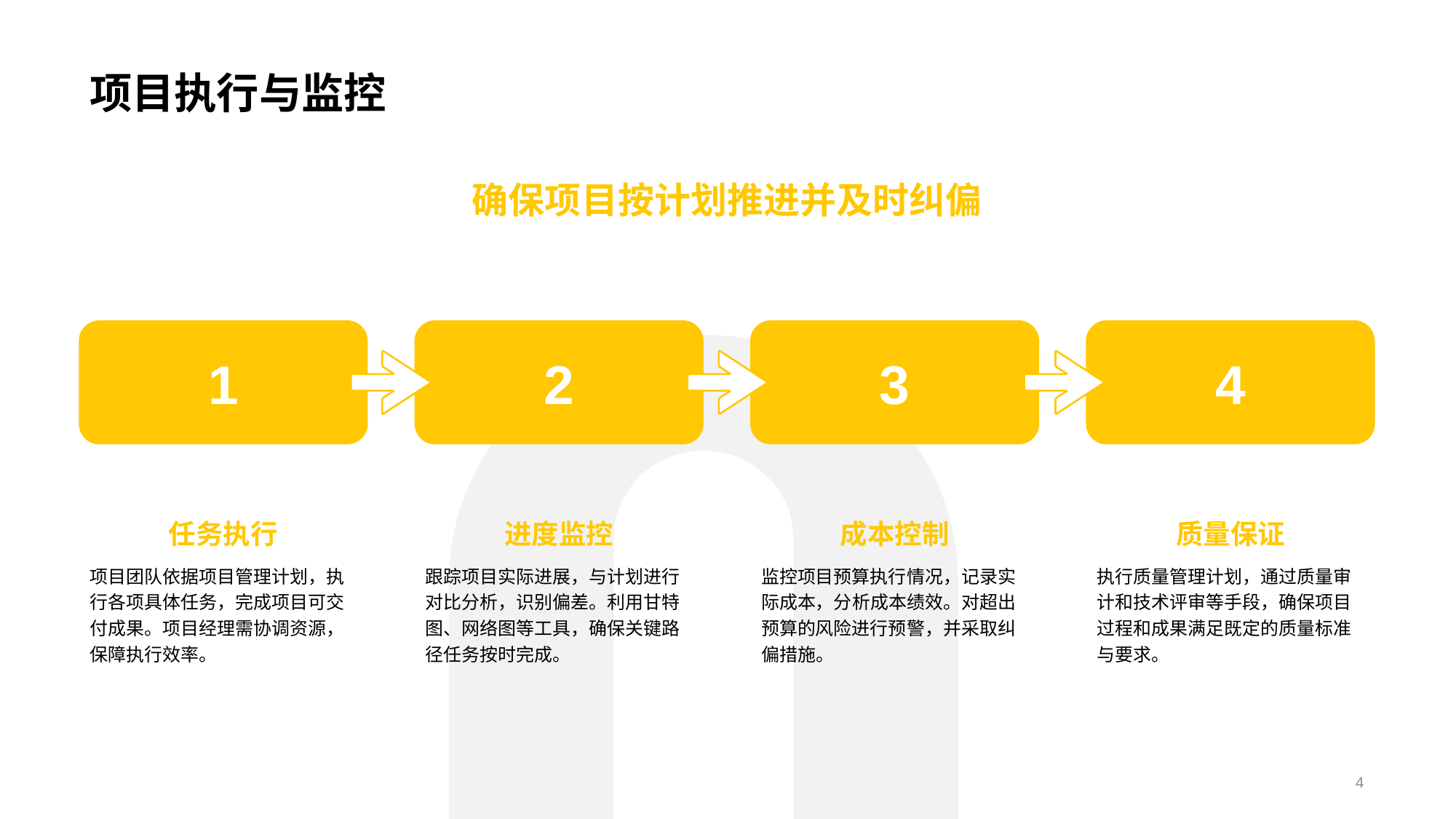

项目执行与监控
确保项目按计划推进并及时纠偏
1
任务执行
项目团队依据项目管理计划，执行各项具体任务，完成项目可交付成果。项目经理需协调资源，保障执行效率。
2
进度监控
跟踪项目实际进展，与计划进行对比分析，识别偏差。利用甘特图、网络图等工具，确保关键路径任务按时完成。
3
成本控制
监控项目预算执行情况，记录实际成本，分析成本绩效。对超出预算的风险进行预警，并采取纠偏措施。
4
质量保证
执行质量管理计划，通过质量审计和技术评审等手段，确保项目过程和成果满足既定的质量标准与要求。

4